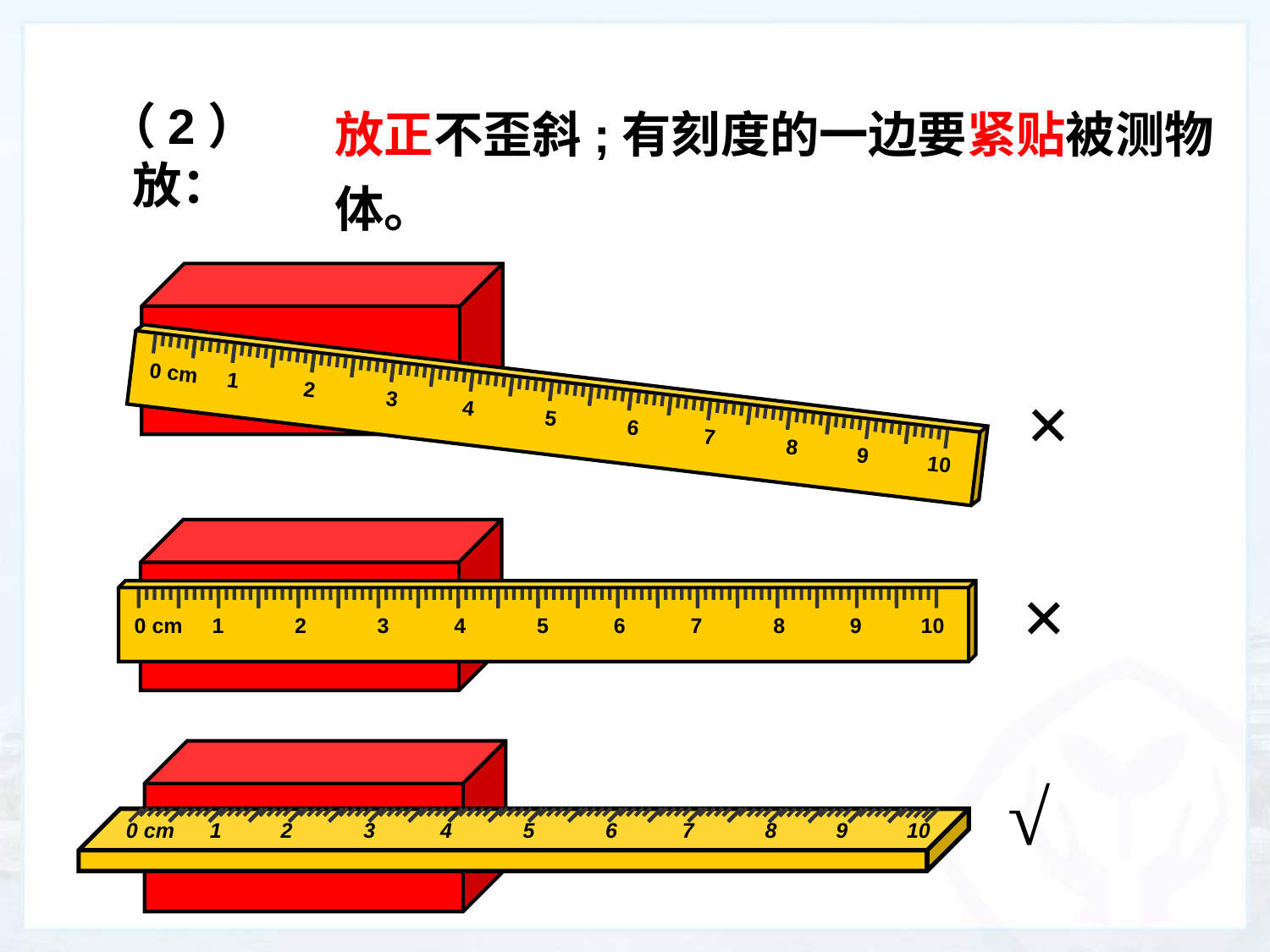

放正不歪斜;有刻度的一边要紧贴被测物体。
（2）放：

0 cm     1           2            3           4            5            6           7            8          9          10

×

0 cm     1            2            3           4            5           6           7            8           9          10

×

0 cm      1          2            3           4            5            6           7            8          9          10

√